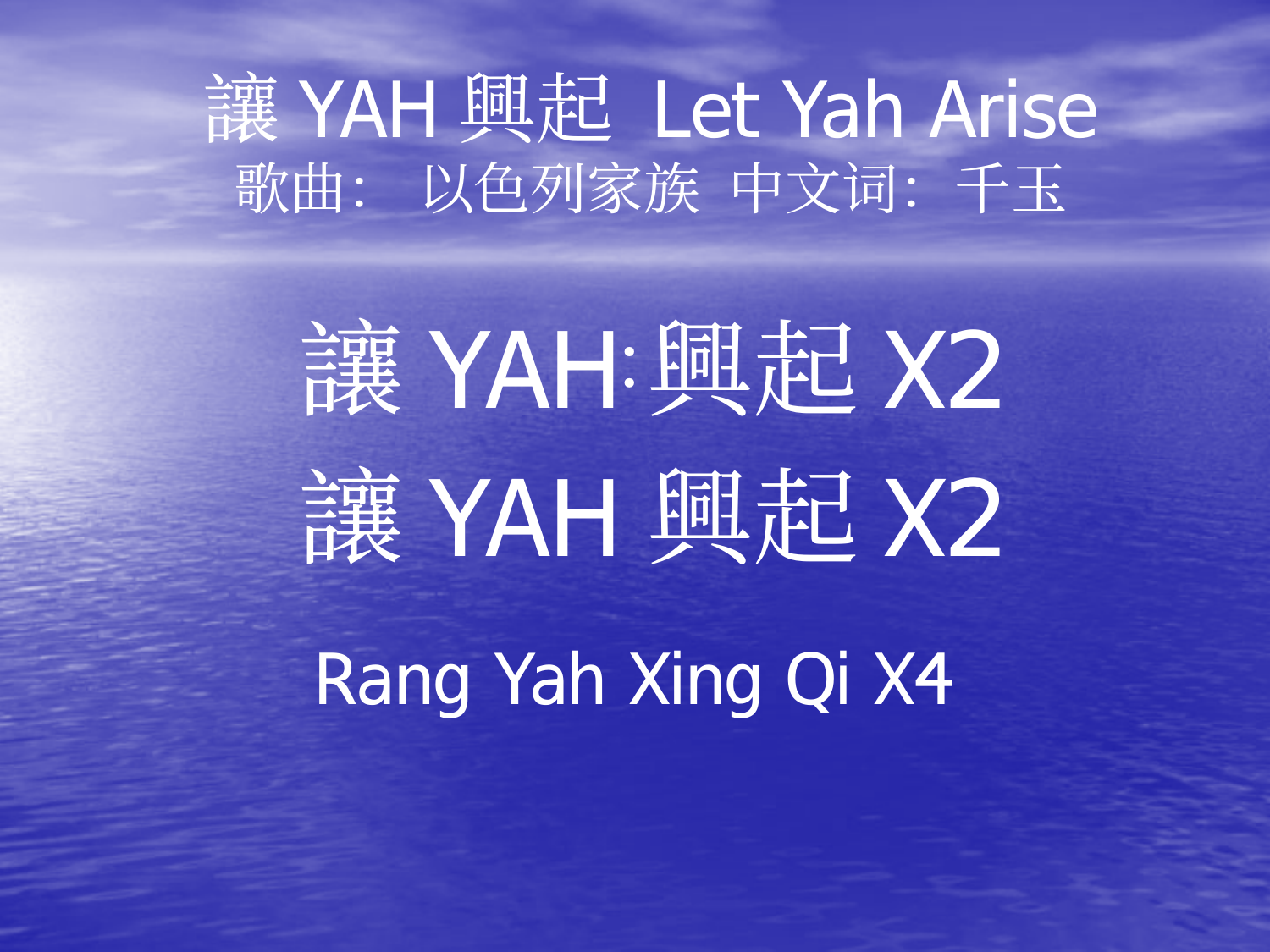

# 讓YAH興起 Let Yah Arise 歌曲： 以色列家族  中文词：千玉 ：
讓YAH興起X2
讓YAH興起X2
Rang Yah Xing Qi X4